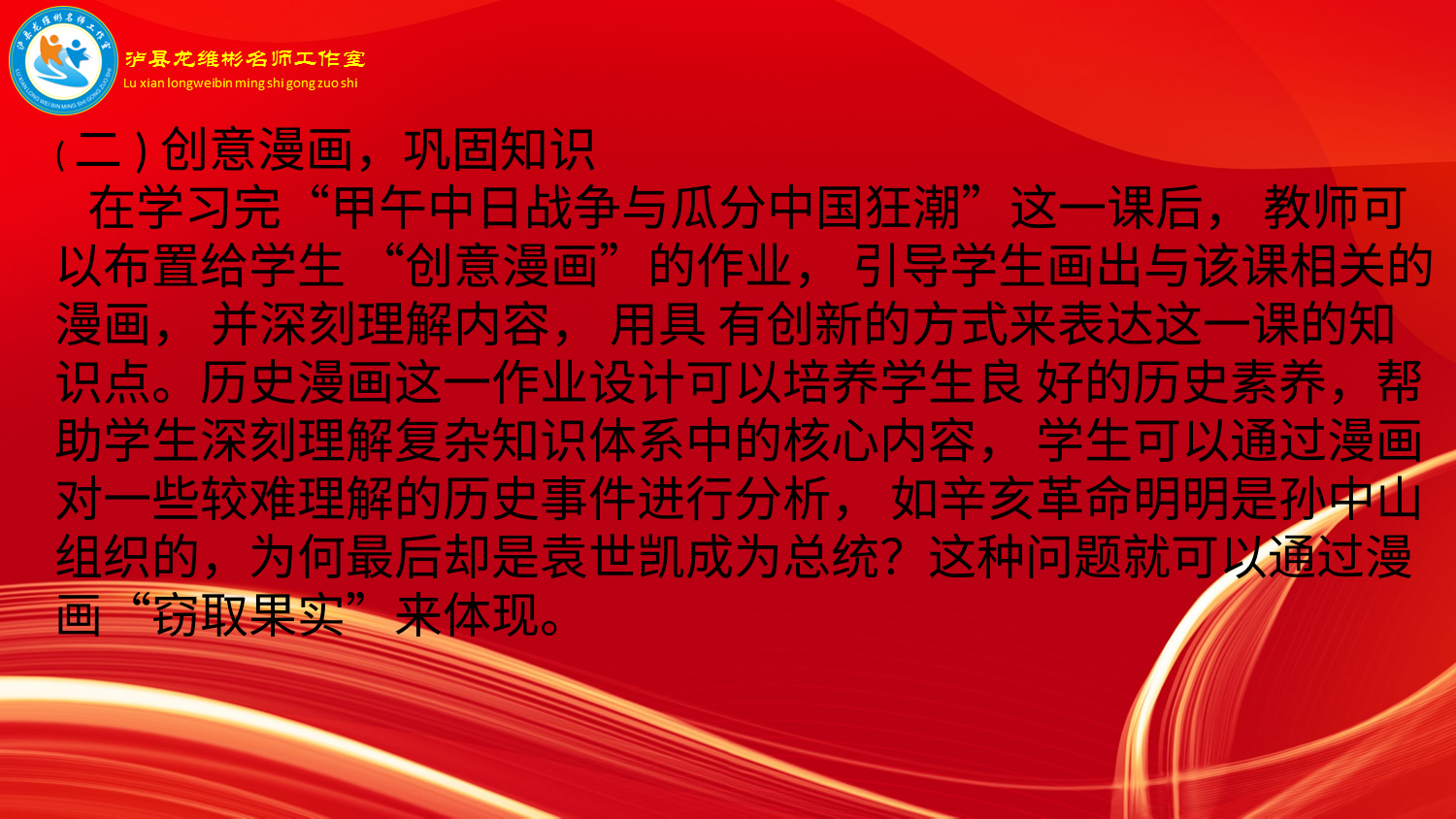

(二)创意漫画，巩固知识
  在学习完“甲午中日战争与瓜分中国狂潮”这一课后， 教师可以布置给学生 “创意漫画”的作业， 引导学生画出与该课相关的漫画， 并深刻理解内容， 用具 有创新的方式来表达这一课的知识点。历史漫画这一作业设计可以培养学生良 好的历史素养，帮助学生深刻理解复杂知识体系中的核心内容， 学生可以通过漫画对一些较难理解的历史事件进行分析， 如辛亥革命明明是孙中山组织的，为何最后却是袁世凯成为总统？这种问题就可以通过漫画“窃取果实”来体现。